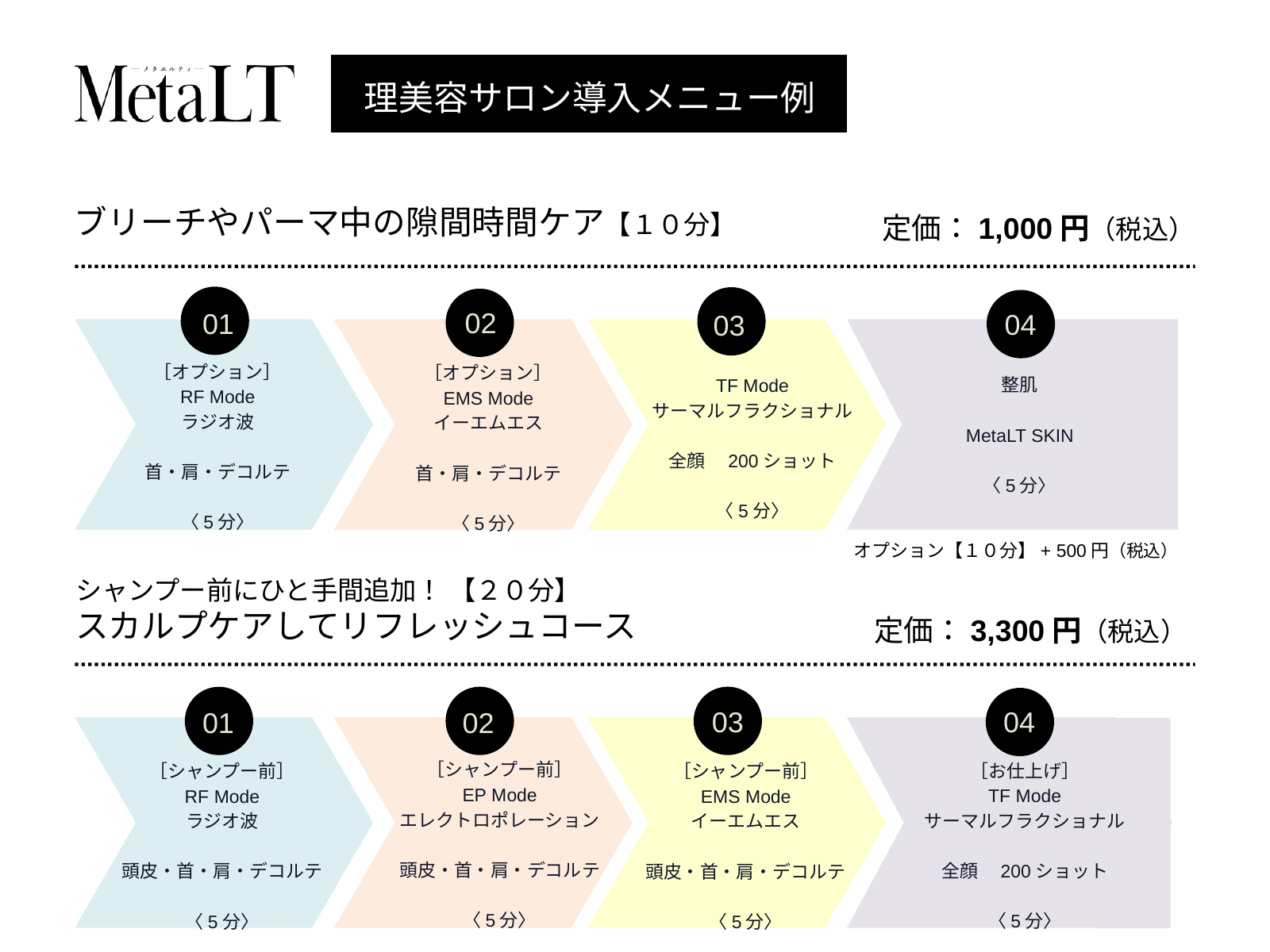

理美容サロン導入メニュー例

定価：1,000円（税込）
ブリーチやパーマ中の隙間時間ケア【１０分】

02
01
04
03
［オプション］
RF Mode
ラジオ波

首・肩・デコルテ

〈5分〉
［オプション］
EMS Mode
イーエムエス

首・肩・デコルテ

〈5分〉
整肌

MetaLT SKIN

〈5分〉

02
03
04

TF Mode
サーマルフラクショナル

全顔　200ショット

〈5分〉
オプション【１０分】+ 500円（税込）
シャンプー前にひと手間追加！ 【２０分】
スカルプケアしてリフレッシュコース

04
03
02
01
［シャンプー前］
EP Mode
エレクトロポレーション

頭皮・首・肩・デコルテ

〈5分〉
［お仕上げ］
TF Mode
サーマルフラクショナル

全顔　200ショット

〈5分〉
［シャンプー前］
RF Mode
ラジオ波

頭皮・首・肩・デコルテ

〈5分〉
［シャンプー前］
EMS Mode
イーエムエス

頭皮・首・肩・デコルテ

〈5分〉

定価：3,300円（税込）